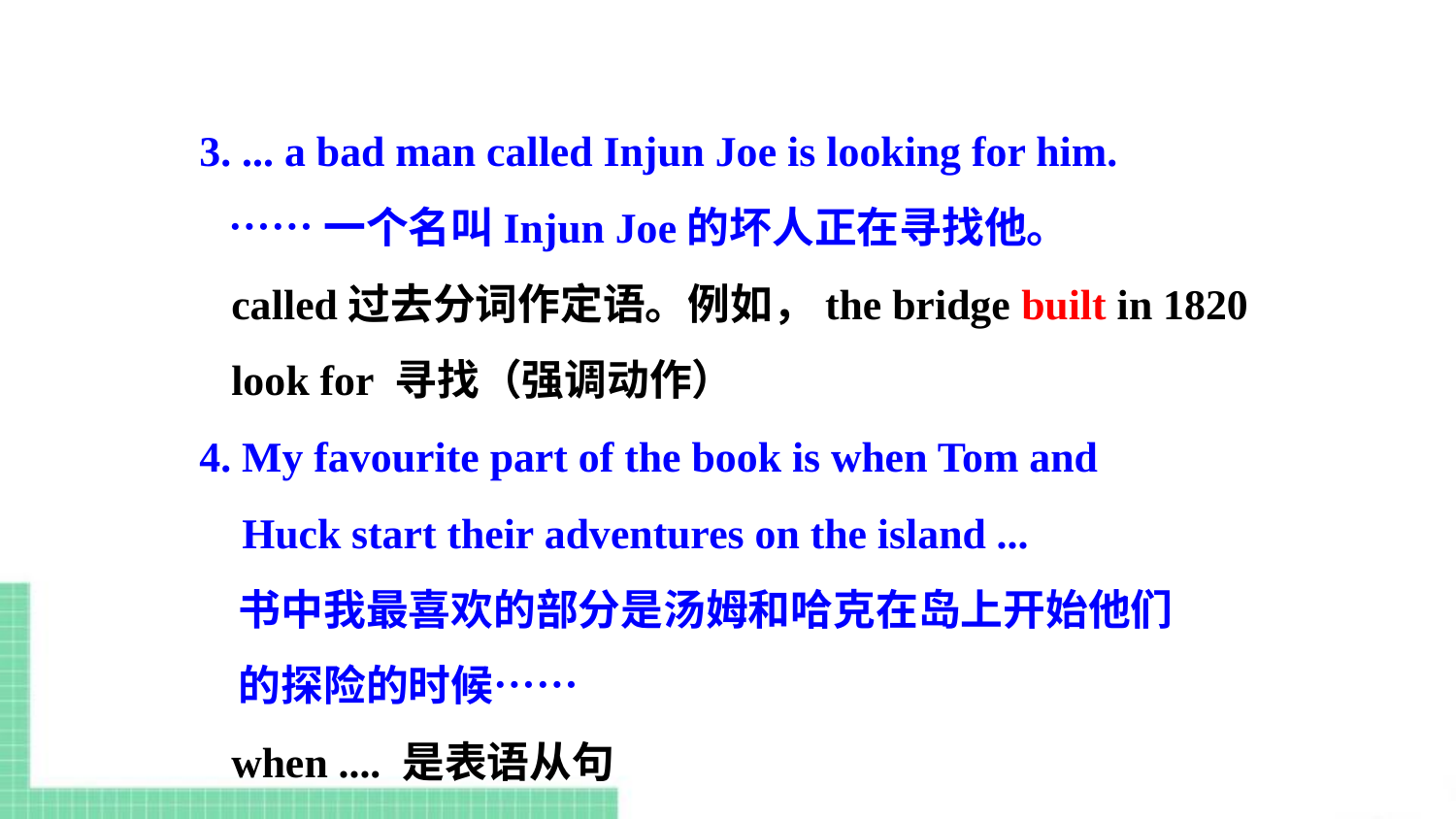

3. ... a bad man called Injun Joe is looking for him.
   ……一个名叫Injun Joe的坏人正在寻找他。
   called过去分词作定语。例如，the bridge built in 1820
   look for 寻找（强调动作）
4. My favourite part of the book is when Tom and
    Huck start their adventures on the island ...
   书中我最喜欢的部分是汤姆和哈克在岛上开始他们
   的探险的时候……
   when .... 是表语从句